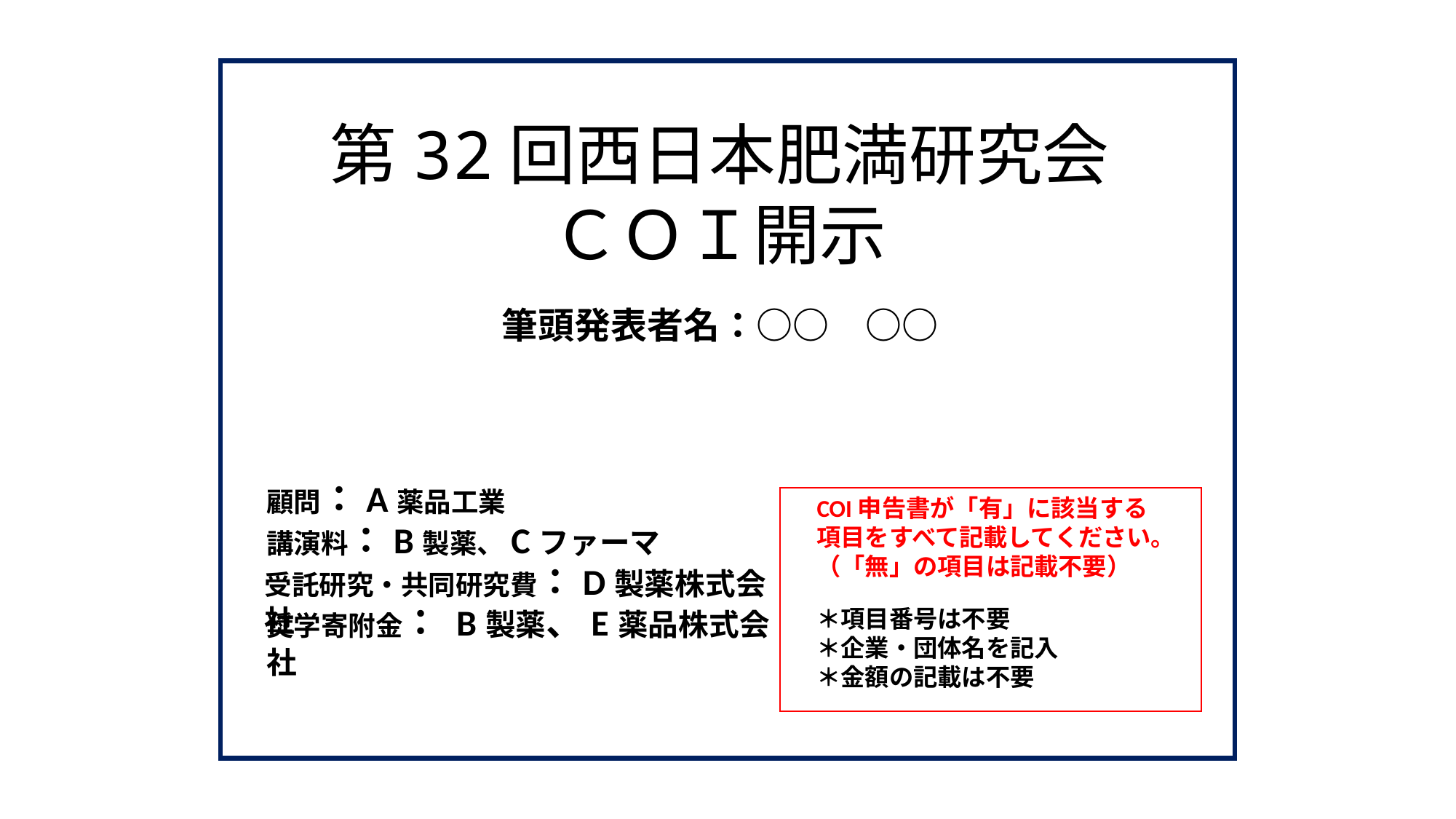

第32回西日本肥満研究会
ＣＯＩ開示
筆頭発表者名：○○　○○
顧問：A薬品工業
講演料：B製薬、Cファーマ
受託研究・共同研究費：D製薬株式会社
奨学寄附金： B製薬、E薬品株式会社

COI申告書が「有」に該当する項目をすべて記載してください。
（「無」の項目は記載不要）
＊項目番号は不要
＊企業・団体名を記入
＊金額の記載は不要